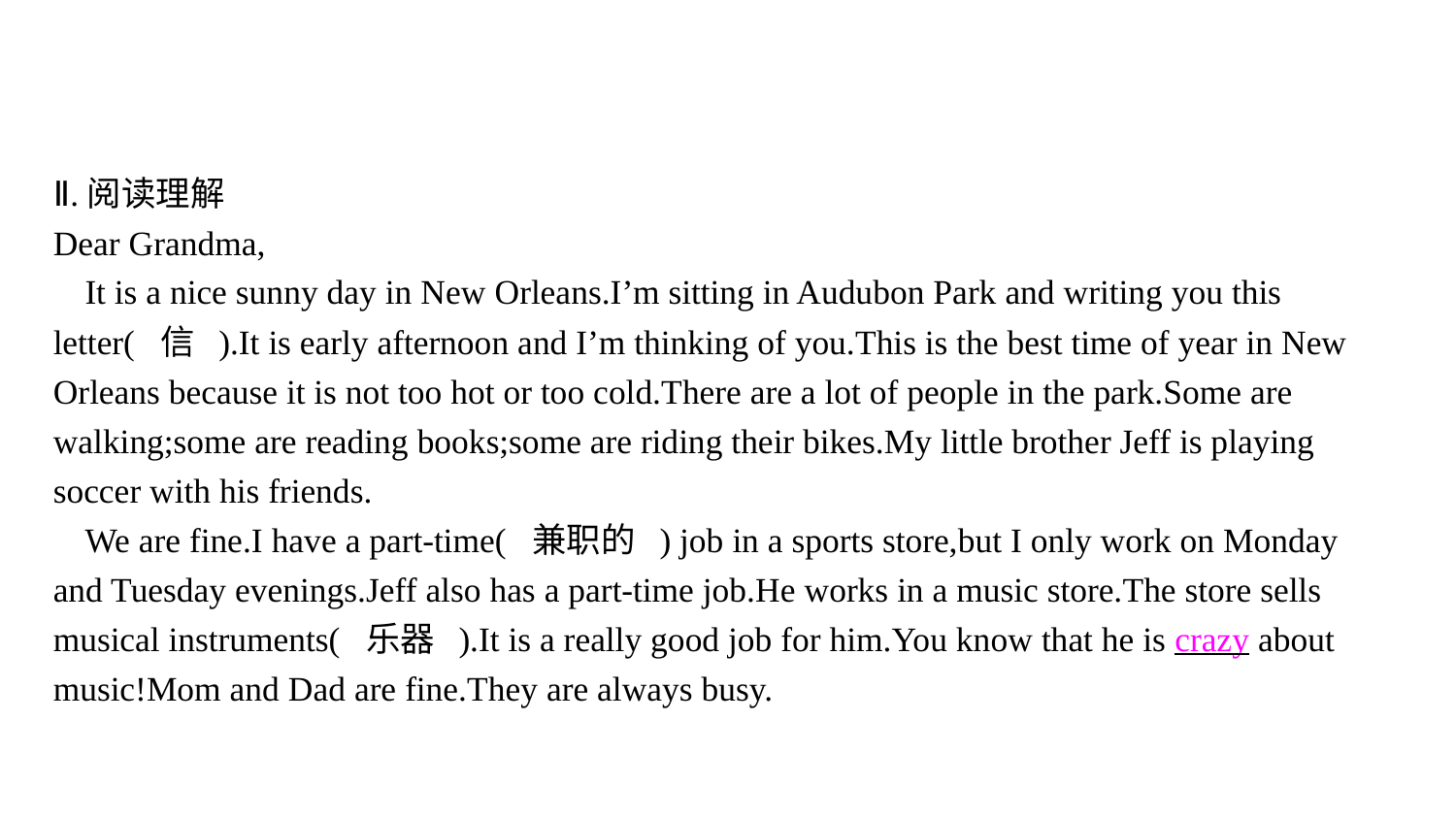

Ⅱ.阅读理解
Dear Grandma,
It is a nice sunny day in New Orleans.I’m sitting in Audubon Park and writing you this letter(  信  ).It is early afternoon and I’m thinking of you.This is the best time of year in New Orleans because it is not too hot or too cold.There are a lot of people in the park.Some are walking;some are reading books;some are riding their bikes.My little brother Jeff is playing soccer with his friends.
We are fine.I have a part-time(  兼职的  ) job in a sports store,but I only work on Monday and Tuesday evenings.Jeff also has a part-time job.He works in a music store.The store sells musical instruments(  乐器  ).It is a really good job for him.You know that he is crazy about music!Mom and Dad are fine.They are always busy.